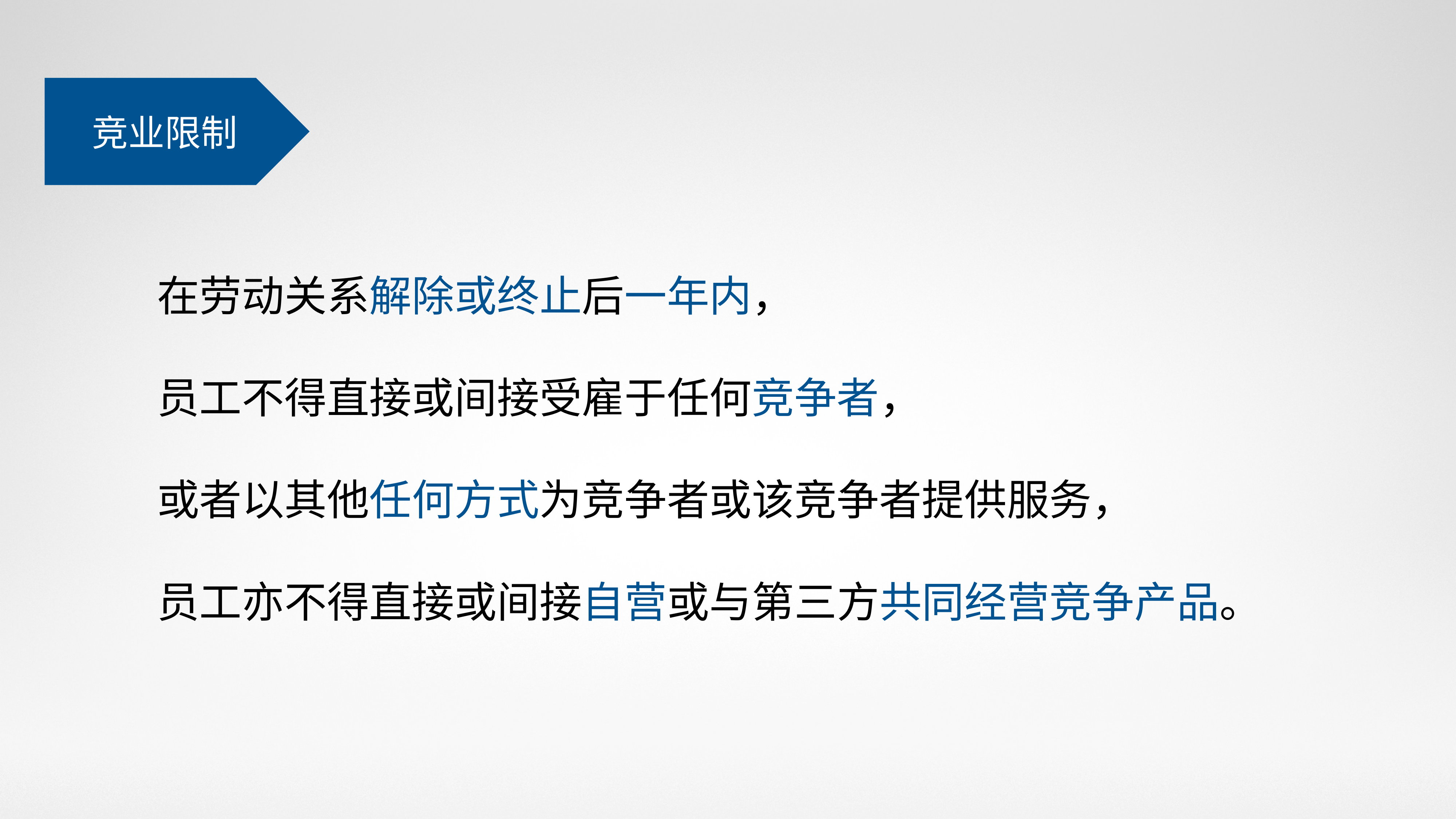

竞业限制
在劳动关系解除或终止后一年内，

员工不得直接或间接受雇于任何竞争者，

或者以其他任何方式为竞争者或该竞争者提供服务，

员工亦不得直接或间接自营或与第三方共同经营竞争产品。